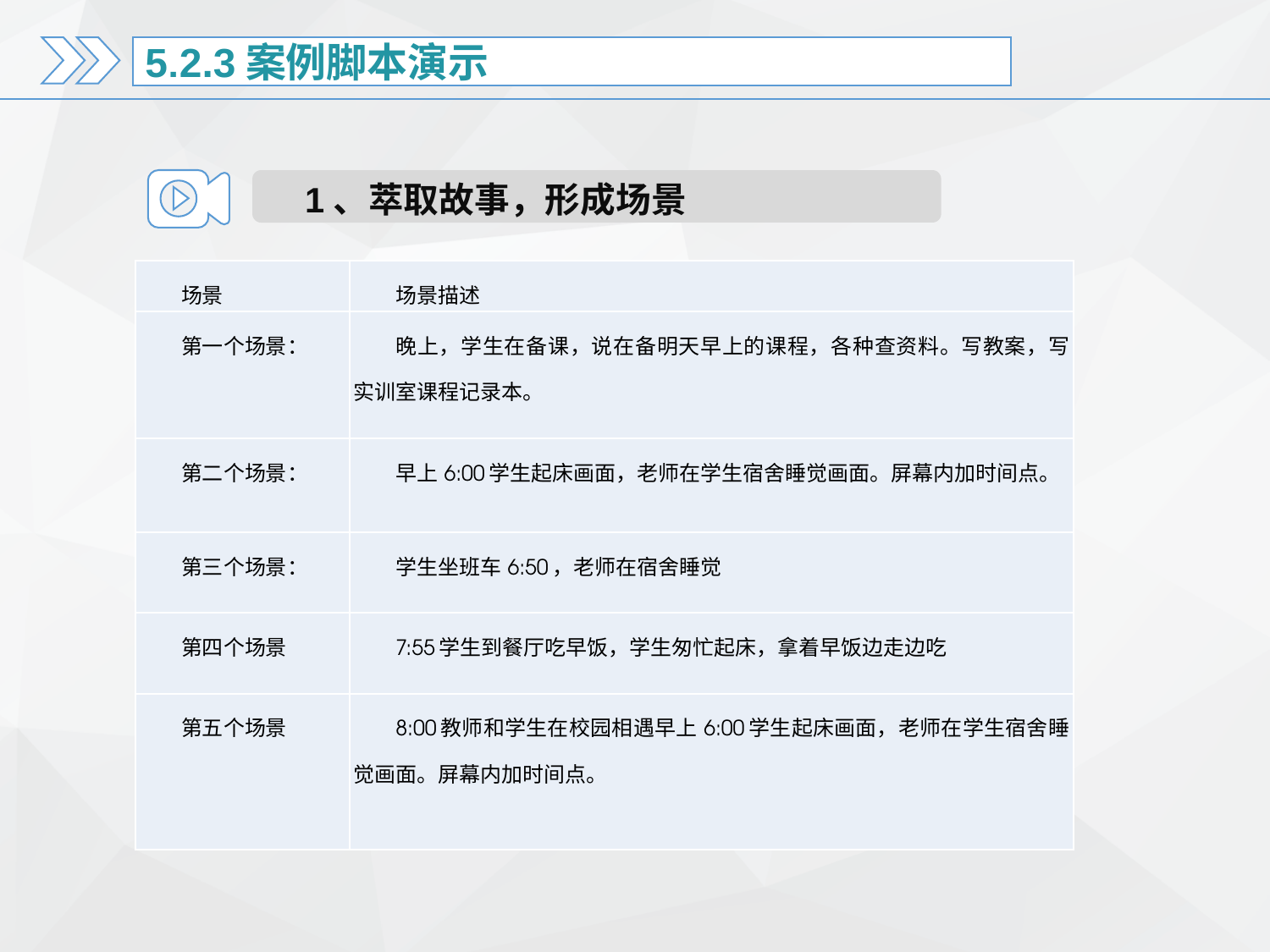

5.2.3案例脚本演示

1、萃取故事，形成场景
| 场景 | 场景描述 |
| --- | --- |
| 第一个场景： | 晚上，学生在备课，说在备明天早上的课程，各种查资料。写教案，写实训室课程记录本。 |
| 第二个场景： | 早上6:00学生起床画面，老师在学生宿舍睡觉画面。屏幕内加时间点。 |
| 第三个场景： | 学生坐班车6:50，老师在宿舍睡觉 |
| 第四个场景 | 7:55学生到餐厅吃早饭，学生匆忙起床，拿着早饭边走边吃 |
| 第五个场景 | 8:00教师和学生在校园相遇早上6:00学生起床画面，老师在学生宿舍睡觉画面。屏幕内加时间点。 |